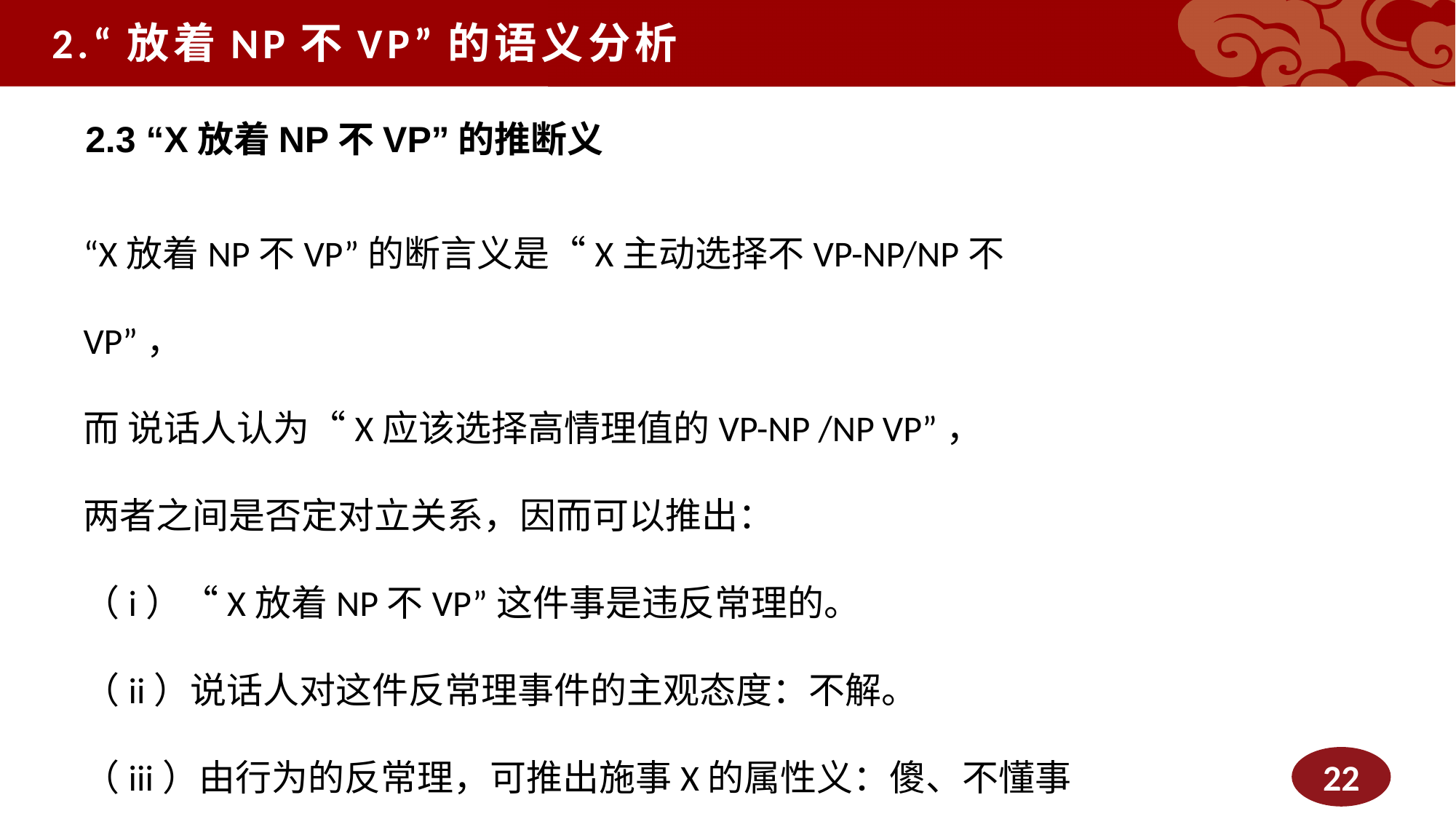

2.“放着NP不VP”的语义分析
2.3 “X放着NP不VP”的推断义
“X放着NP不VP”的断言义是“X主动选择不VP-NP/NP不VP”，
而 说话人认为“X应该选择高情理值的VP-NP /NP VP”，
两者之间是否定对立关系，因而可以推出：
（i）“X放着NP不VP”这件事是违反常理的。
（ii）说话人对这件反常理事件的主观态度：不解。
（iii）由行为的反常理，可推出施事X的属性义：傻、不懂事等